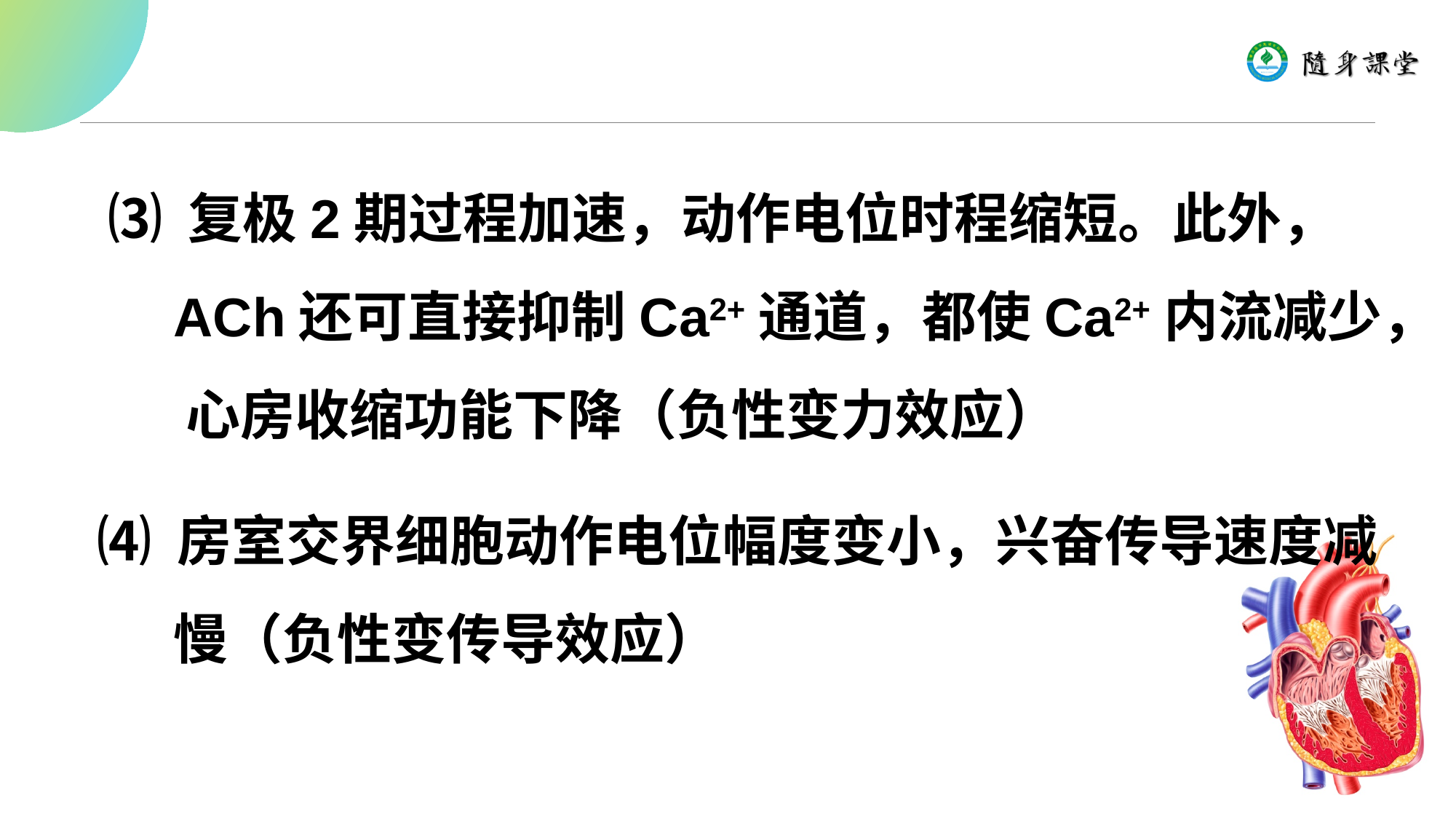

⑶ 复极2期过程加速，动作电位时程缩短。此外， ACh还可直接抑制Ca2+通道，都使Ca2+内流减少， 心房收缩功能下降（负性变力效应）
⑷ 房室交界细胞动作电位幅度变小，兴奋传导速度减慢（负性变传导效应）